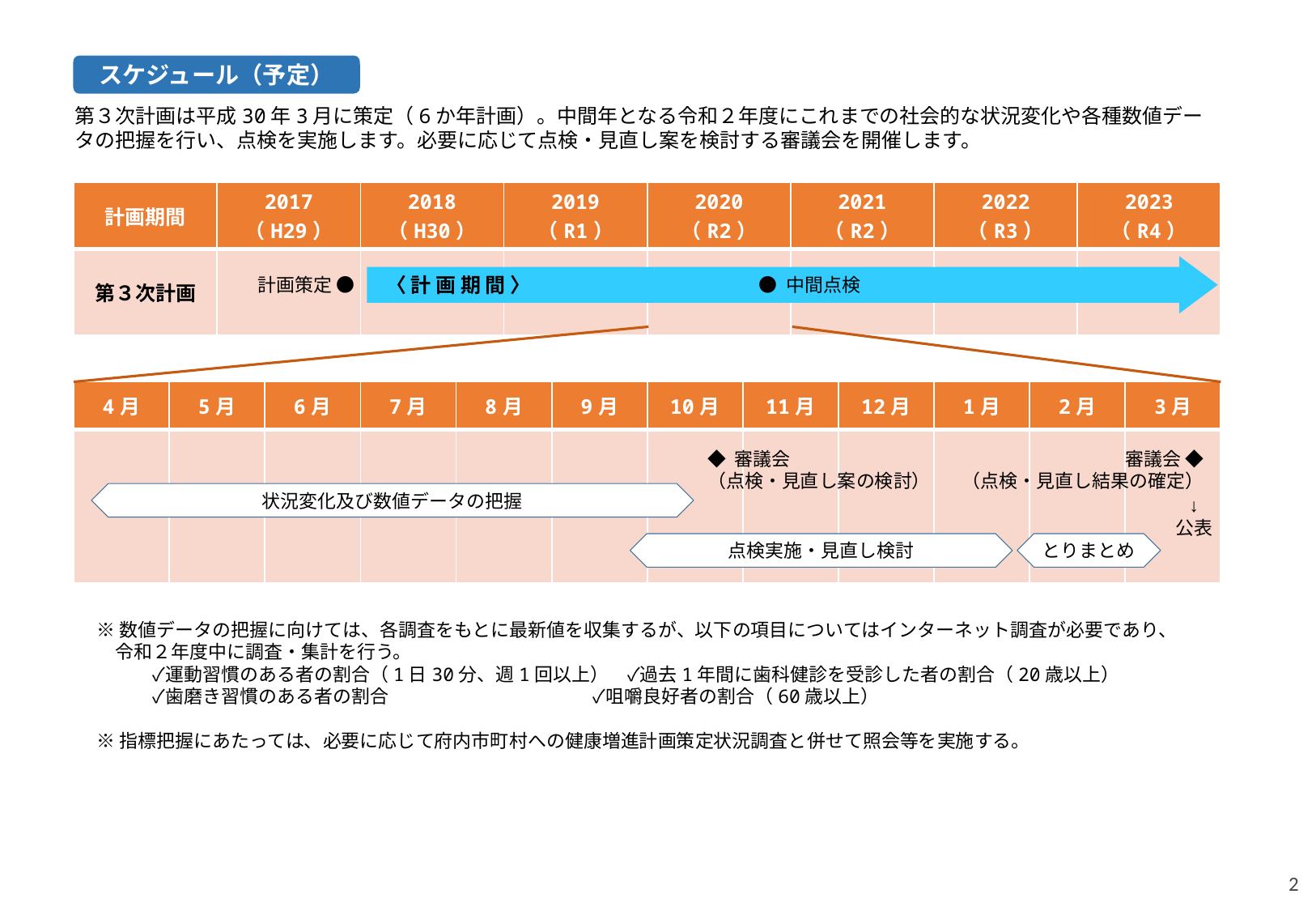

スケジュール（予定）
第３次計画は平成30年3月に策定（6か年計画）。中間年となる令和２年度にこれまでの社会的な状況変化や各種数値データの把握を行い、点検を実施します。必要に応じて点検・見直し案を検討する審議会を開催します。
| 計画期間 | 2017 （H29） | 2018 （H30） | 2019 （R1） | 2020 （R2） | 2021 （R2） | 2022 （R3） | 2023 （R4） |
| --- | --- | --- | --- | --- | --- | --- | --- |
| 第３次計画 |  |  |  |  |  |  |  |
 〈 計 画 期 間 〉
計画策定 ●
● 中間点検
| 4月 | 5月 | 6月 | 7月 | 8月 | 9月 | 10月 | 11月 | 12月 | 1月 | 2月 | 3月 |
| --- | --- | --- | --- | --- | --- | --- | --- | --- | --- | --- | --- |
|  |  |  |  |  |  |  |  |  |  |  |  |
◆ 審議会
（点検・見直し案の検討）
審議会 ◆
（点検・見直し結果の確定）
状況変化及び数値データの把握
↓
公表
点検実施・見直し検討
とりまとめ
※数値データの把握に向けては、各調査をもとに最新値を収集するが、以下の項目についてはインターネット調査が必要であり、
　令和２年度中に調査・集計を行う。
　　　✓運動習慣のある者の割合（1日30分、週1回以上）　✓過去1年間に歯科健診を受診した者の割合（20歳以上）
　　　✓歯磨き習慣のある者の割合　　　　　　　　　　　✓咀嚼良好者の割合（60歳以上）

※指標把握にあたっては、必要に応じて府内市町村への健康増進計画策定状況調査と併せて照会等を実施する。
2